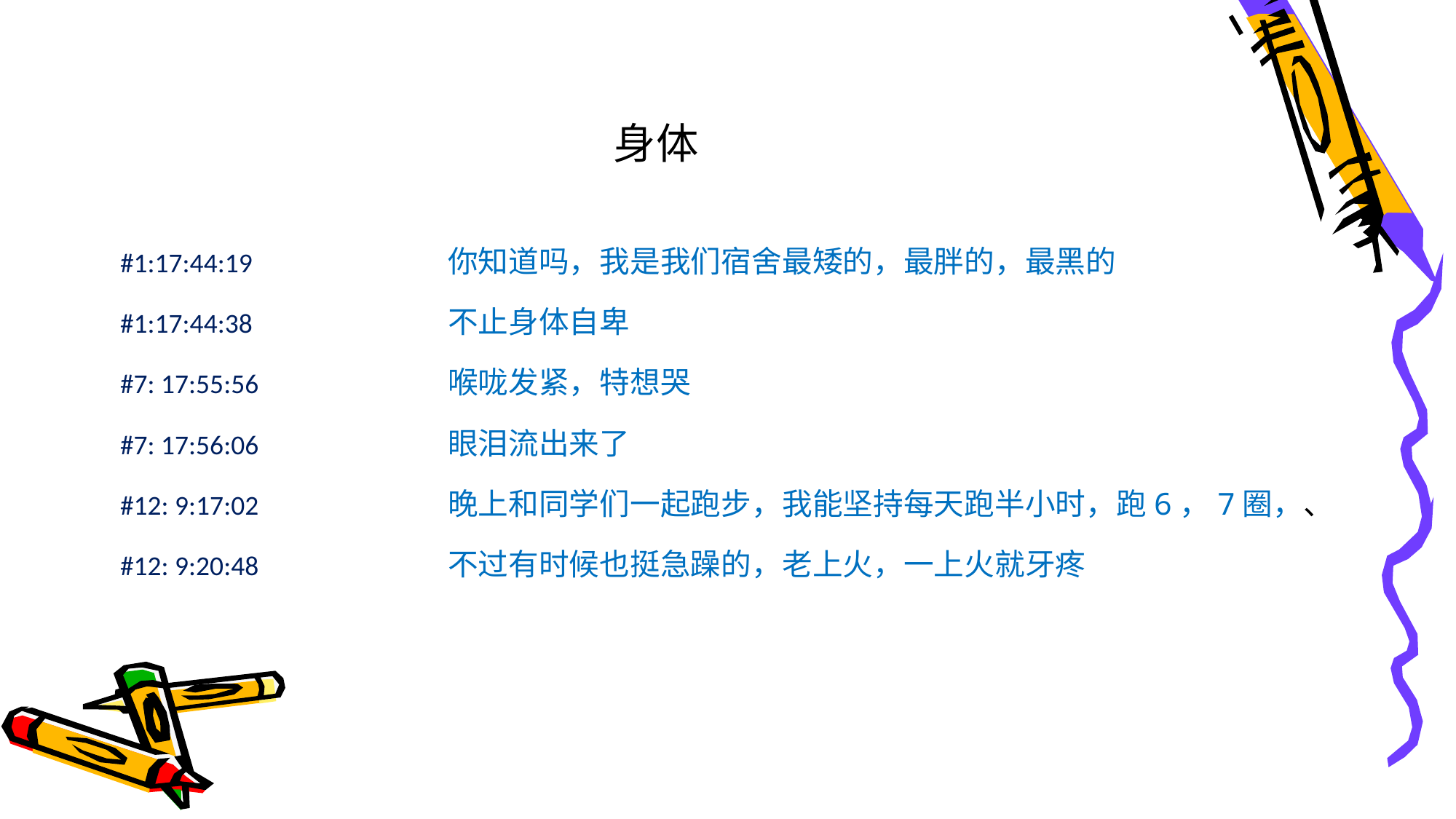

# 身体
#1:17:44:19		你知道吗，我是我们宿舍最矮的，最胖的，最黑的
#1:17:44:38		不止身体自卑
#7: 17:55:56		喉咙发紧，特想哭
#7: 17:56:06		眼泪流出来了
#12: 9:17:02		晚上和同学们一起跑步，我能坚持每天跑半小时，跑6，7圈，、
#12: 9:20:48		不过有时候也挺急躁的，老上火，一上火就牙疼